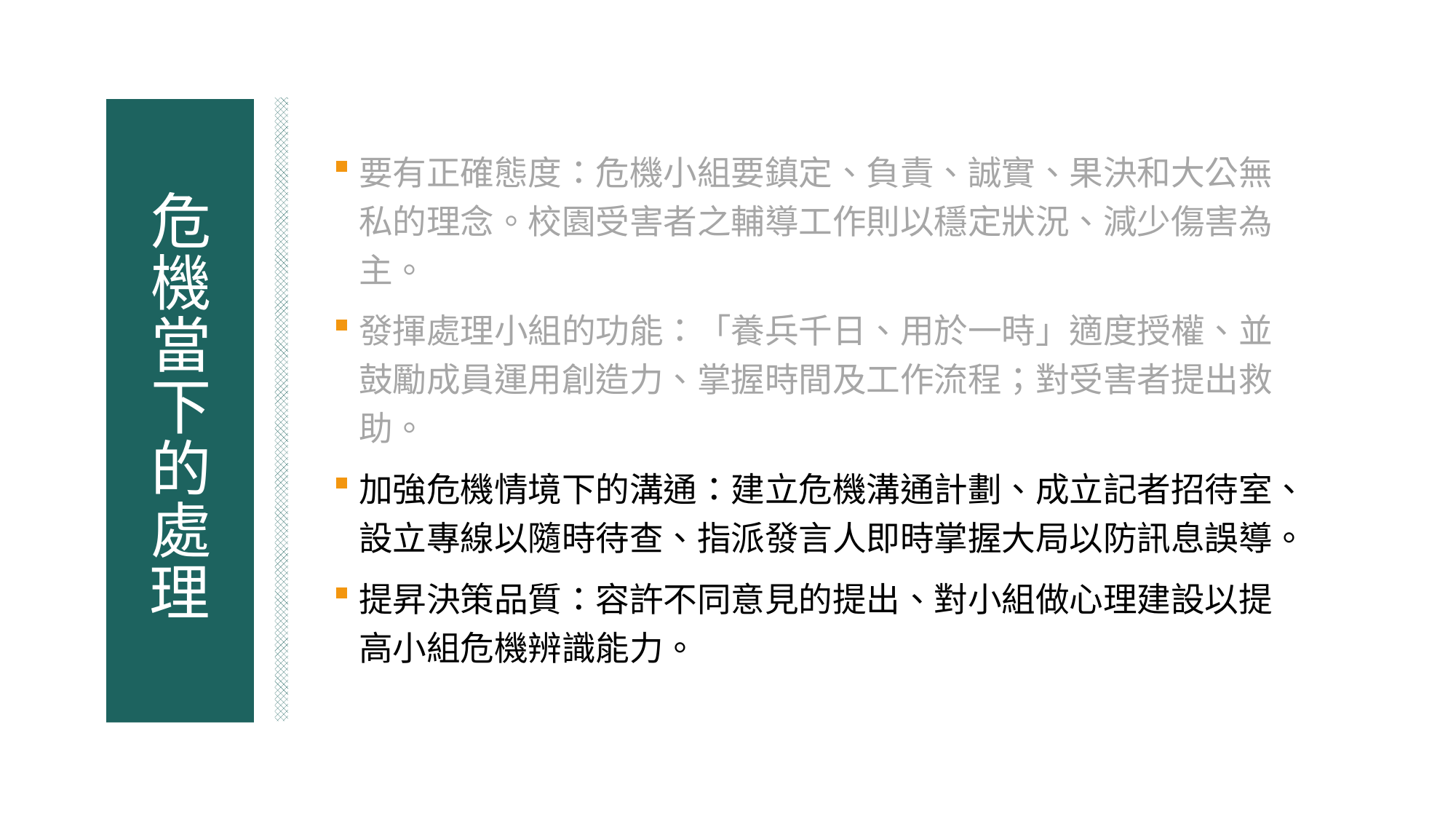

# 危機當下的處理
要有正確態度：危機小組要鎮定、負責、誠實、果決和大公無私的理念。校園受害者之輔導工作則以穩定狀況、減少傷害為主。
發揮處理小組的功能：「養兵千日、用於一時」適度授權、並鼓勵成員運用創造力、掌握時間及工作流程；對受害者提出救助。
加強危機情境下的溝通：建立危機溝通計劃、成立記者招待室、設立專線以隨時待查、指派發言人即時掌握大局以防訊息誤導。
提昇決策品質：容許不同意見的提出、對小組做心理建設以提高小組危機辨識能力。